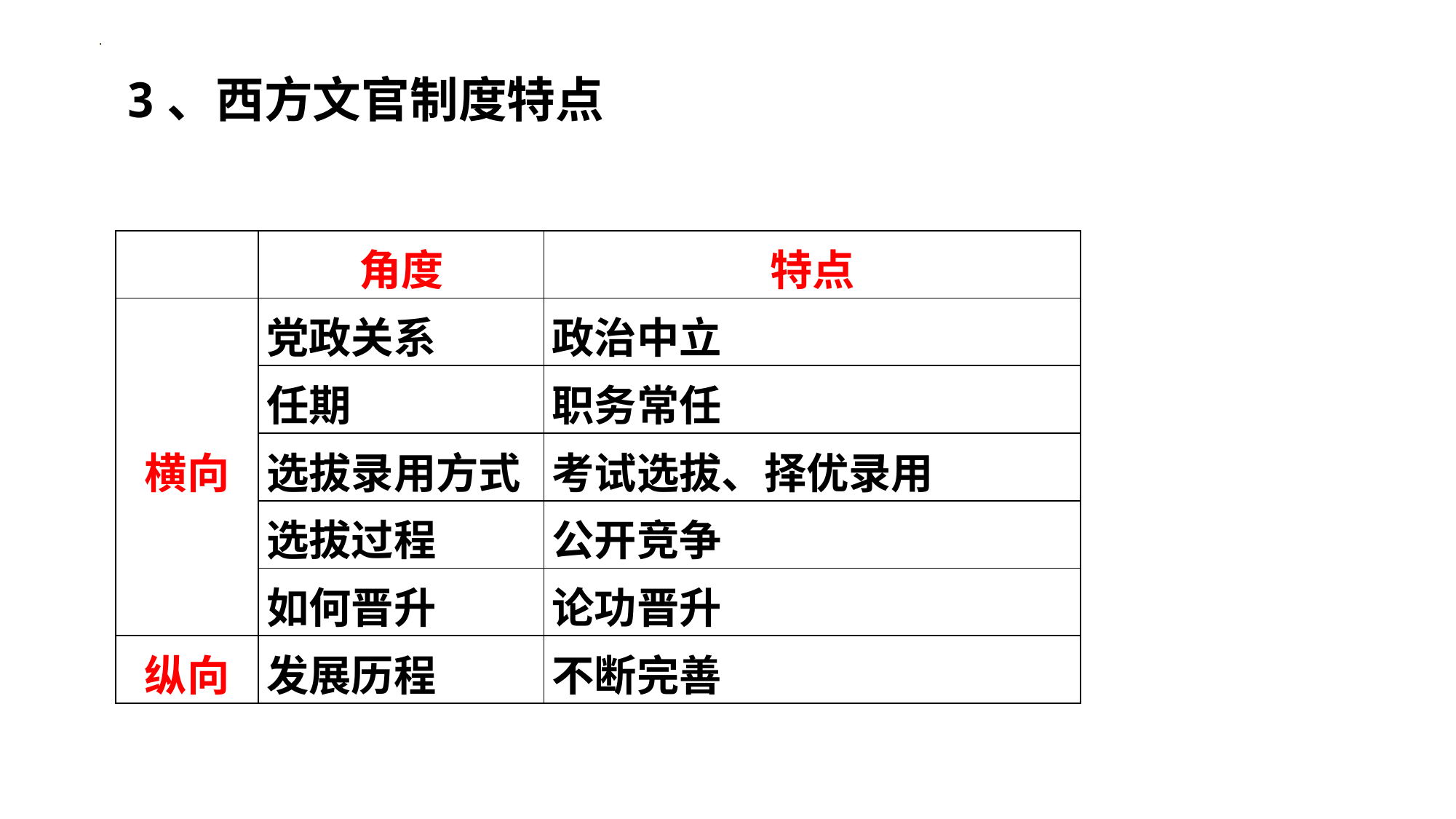

3、西方文官制度特点
|  | 角度 | 特点 |
| --- | --- | --- |
| 横向 | 党政关系 | 政治中立 |
|  | 任期 | 职务常任 |
|  | 选拔录用方式 | 考试选拔、择优录用 |
|  | 选拔过程 | 公开竞争 |
|  | 如何晋升 | 论功晋升 |
| 纵向 | 发展历程 | 不断完善 |